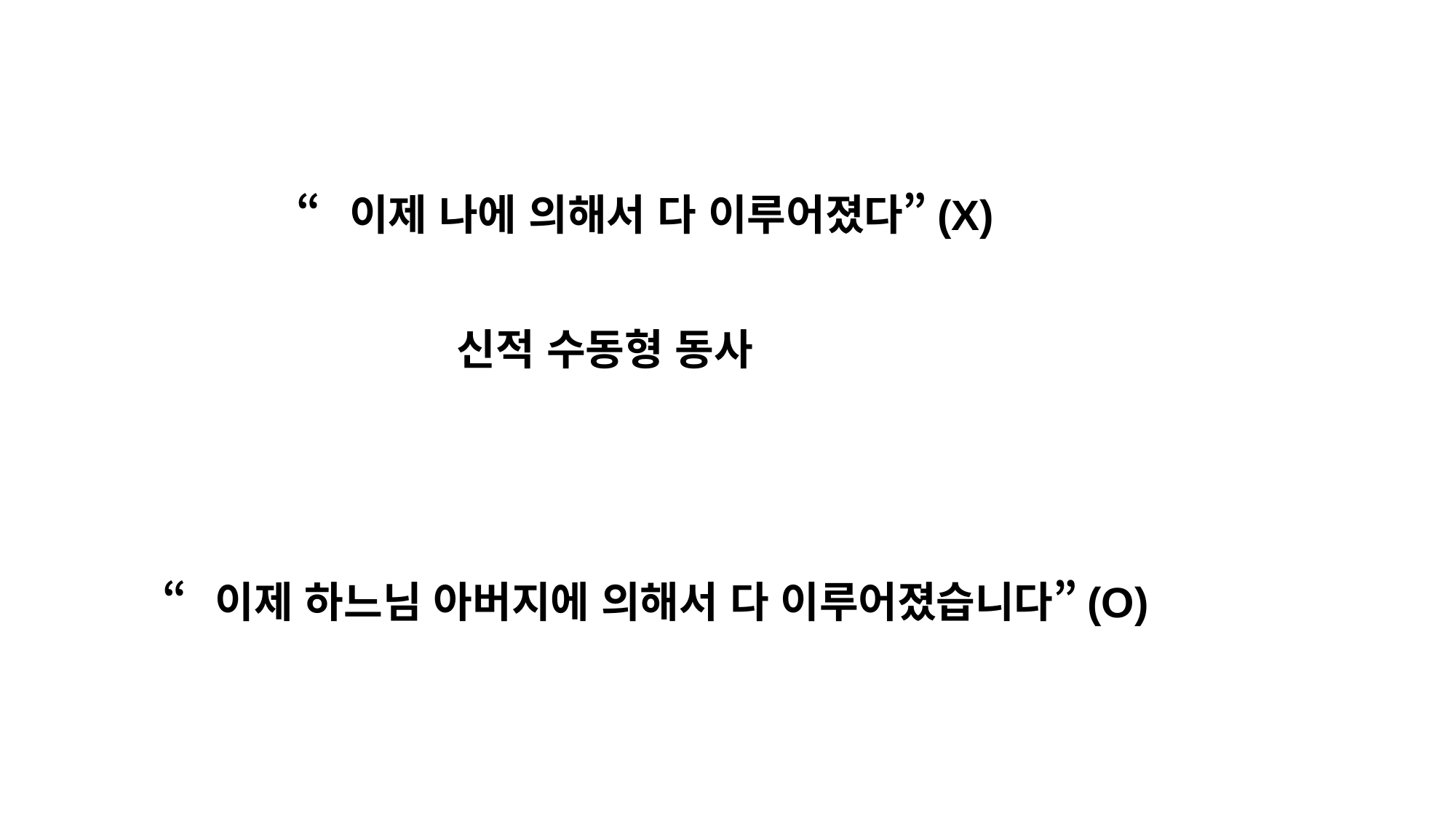

“이제 나에 의해서 다 이루어졌다”(X)

신적 수동형 동사
“이제 하느님 아버지에 의해서 다 이루어졌습니다”(O)